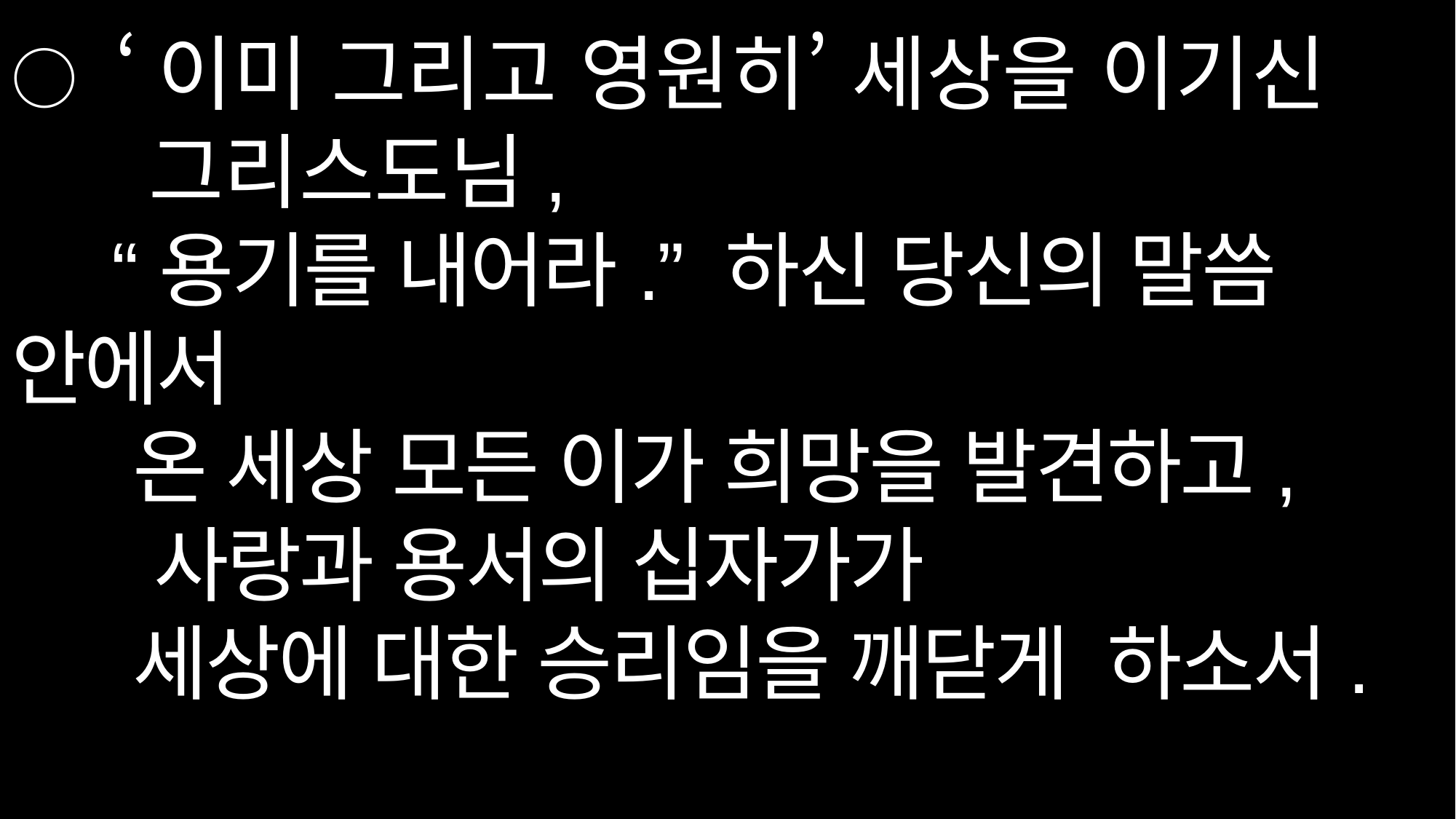

# ○  ‘이미 그리고 영원히’ 세상을 이기신 그리스도님, “용기를 내어라.” 하신 당신의 말씀 안에서 온 세상 모든 이가 희망을 발견하고, 사랑과 용서의 십자가가 세상에 대한 승리임을 깨닫게  하소서.하소서.